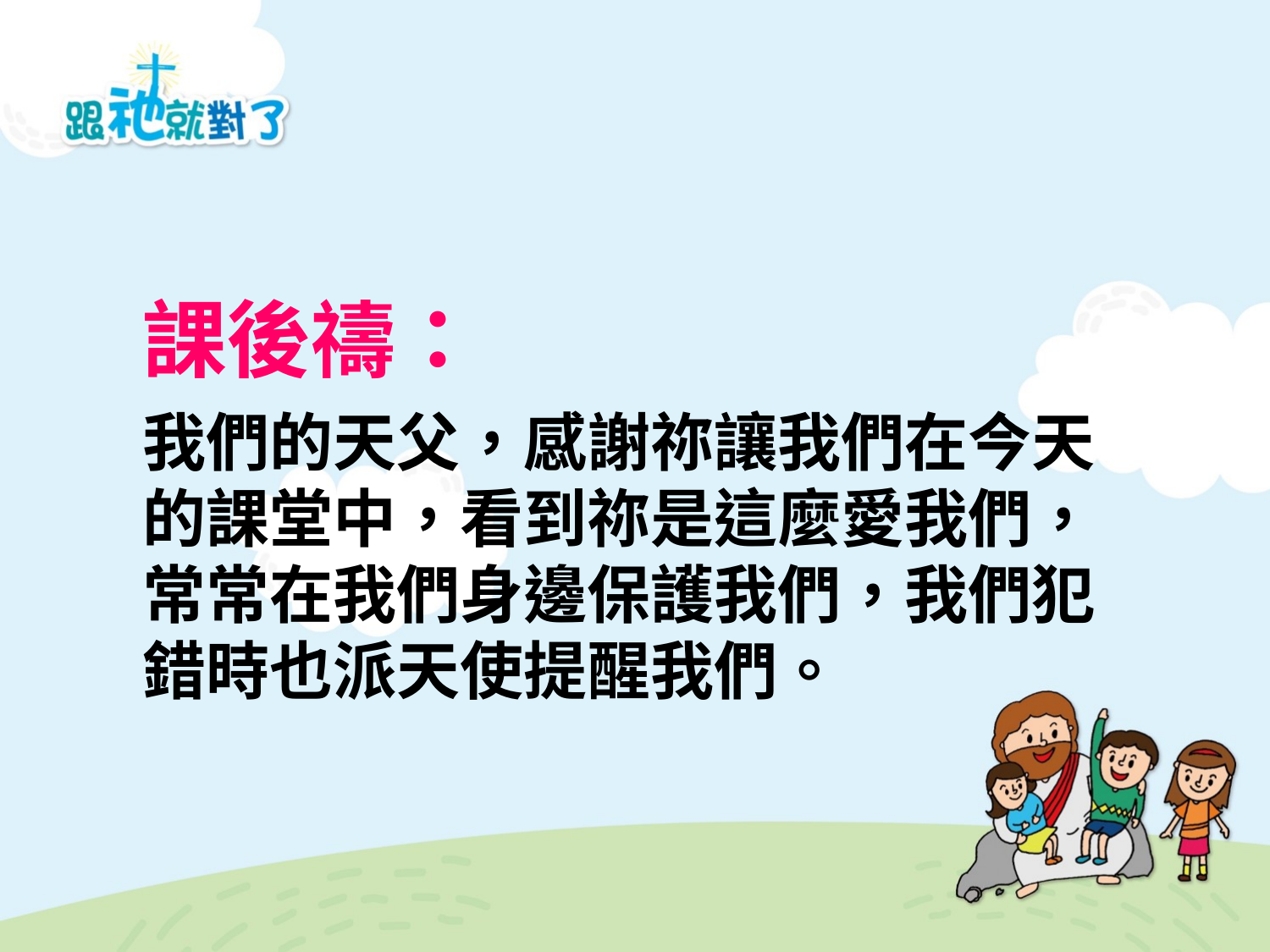

課後禱：
我們的天父，感謝祢讓我們在今天的課堂中，看到祢是這麼愛我們，常常在我們身邊保護我們，我們犯錯時也派天使提醒我們。